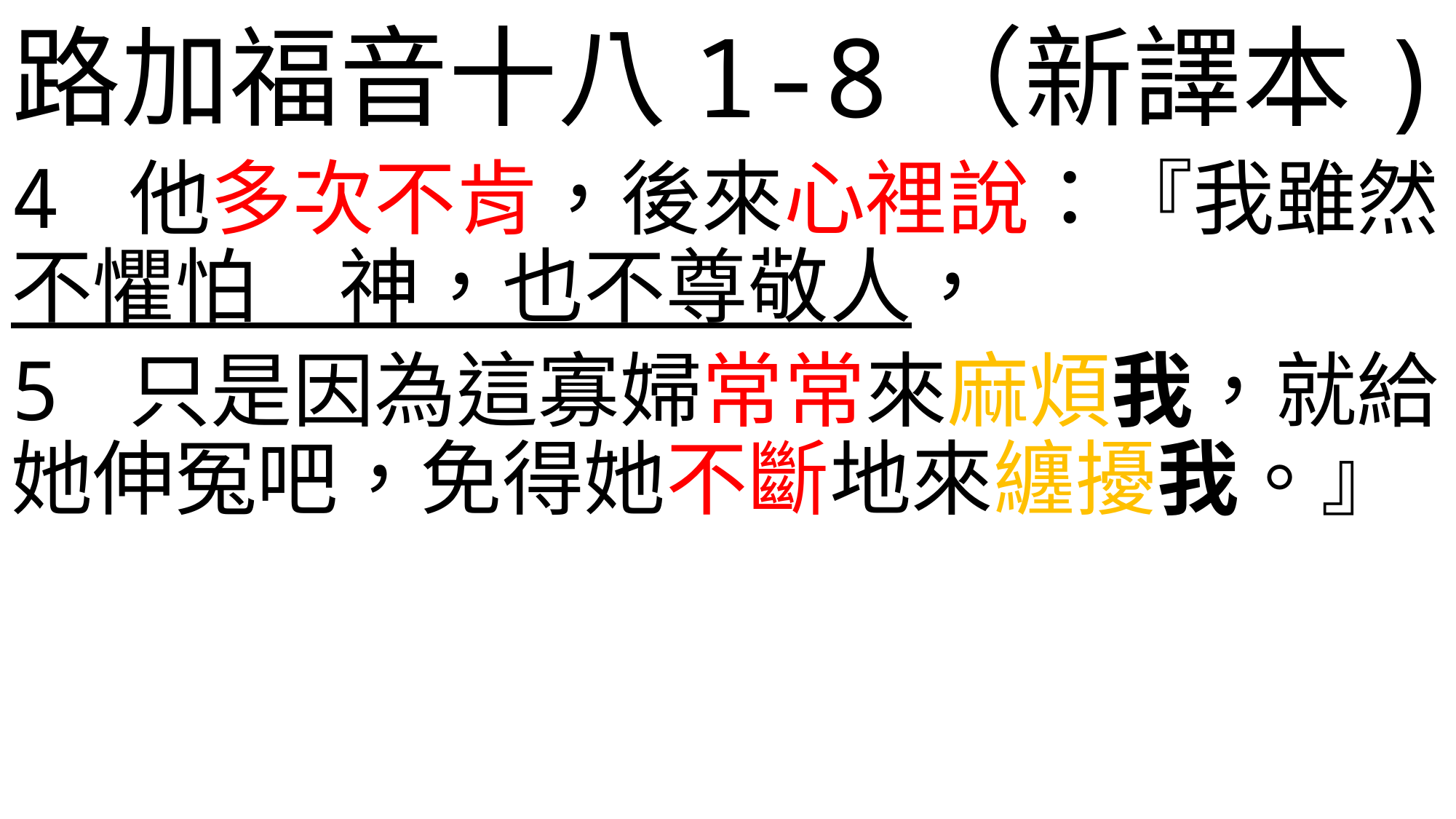

# 路加福音十八1-8（新譯本)
4 他多次不肯，後來心裡說：『我雖然不懼怕　神，也不尊敬人，
5 只是因為這寡婦常常來麻煩我，就給她伸冤吧，免得她不斷地來纏擾我。』